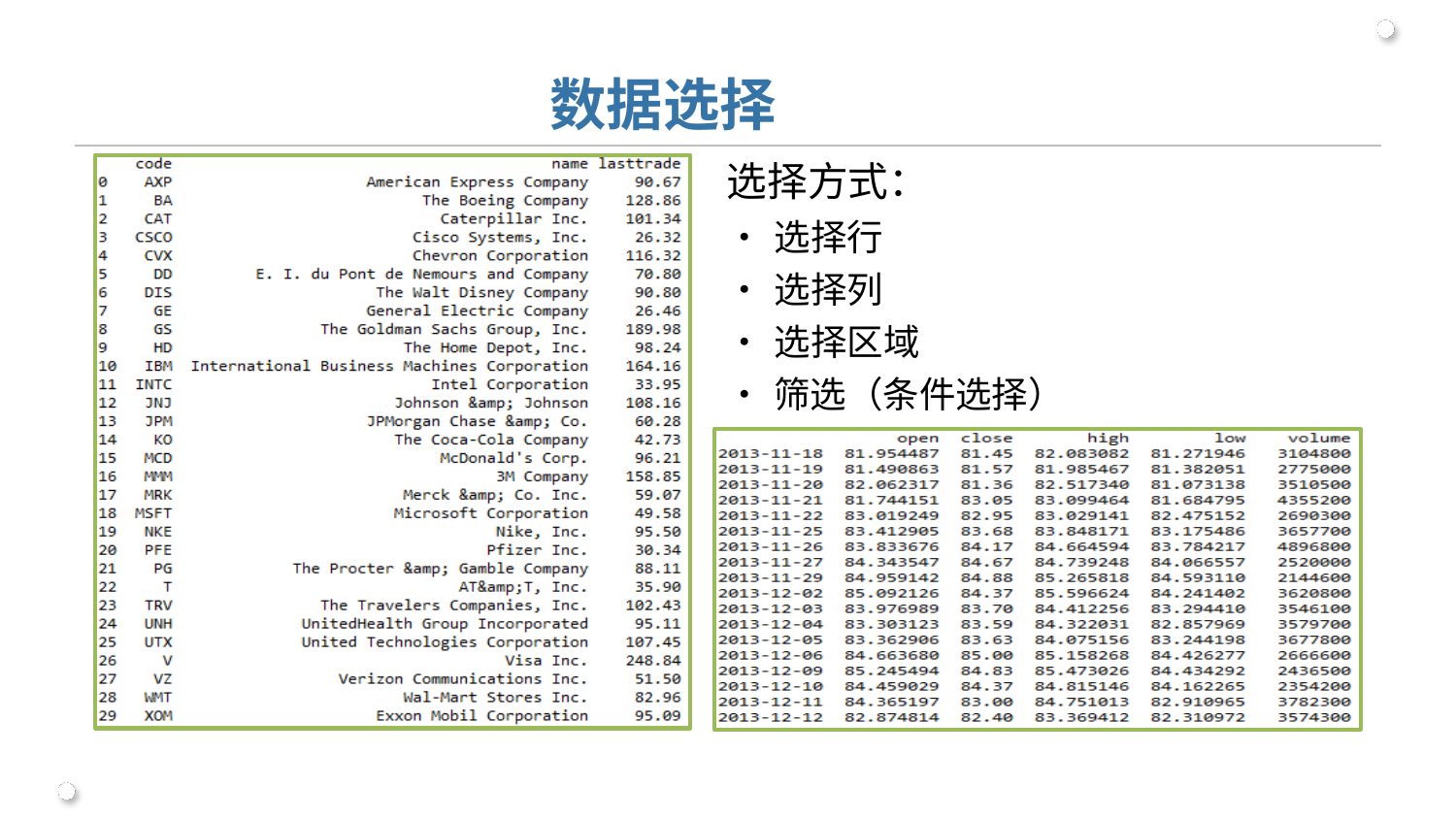

# 数据选择

选择方式：
•	选择行
•	选择列
•	选择区域
•	筛选（条件选择）